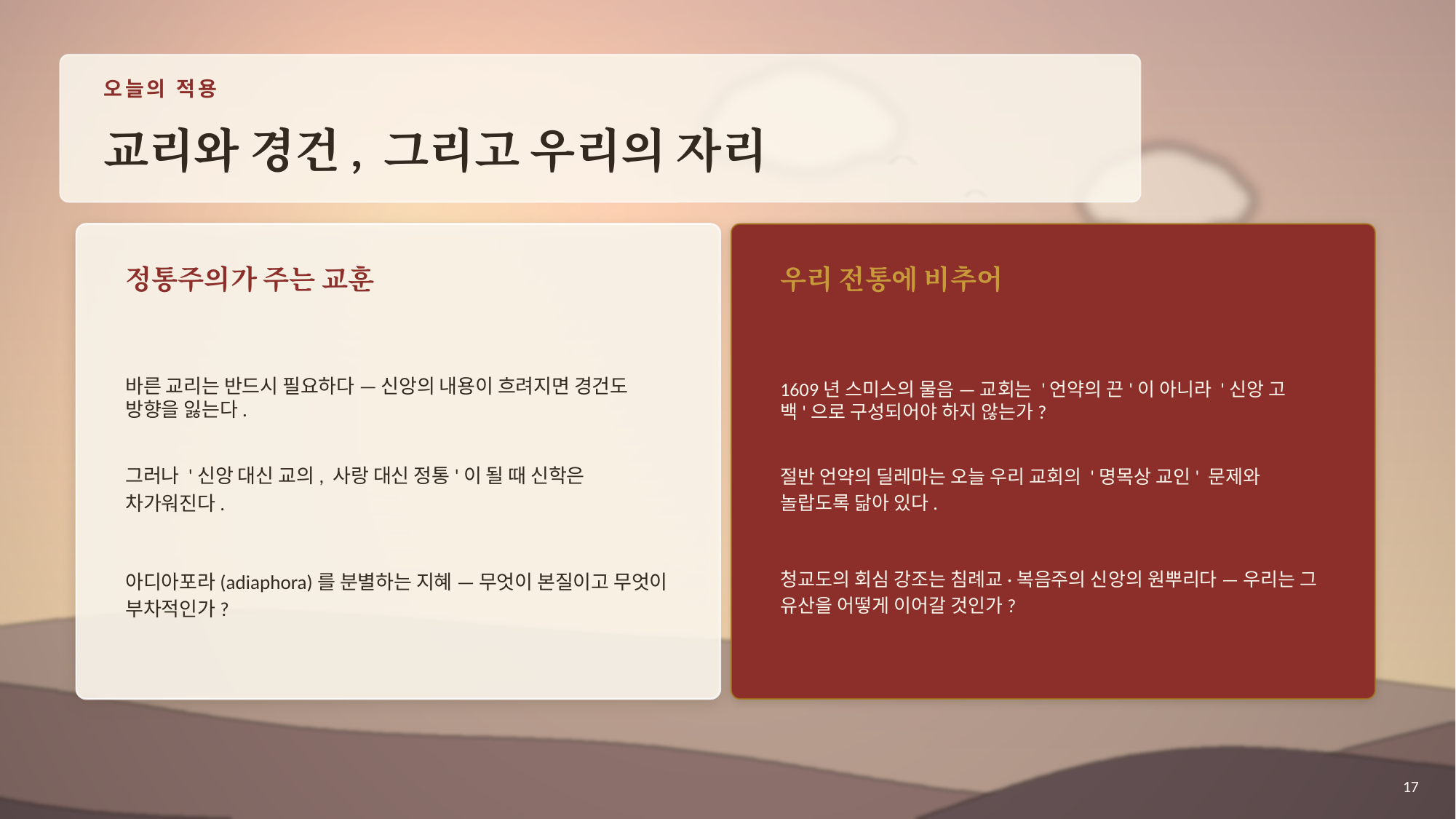

오늘의 적용
교리와 경건, 그리고 우리의 자리

정통주의가 주는 교훈
우리 전통에 비추어
바른 교리는 반드시 필요하다 — 신앙의 내용이 흐려지면 경건도 방향을 잃는다.

그러나 '신앙 대신 교의, 사랑 대신 정통'이 될 때 신학은 차가워진다.

아디아포라(adiaphora)를 분별하는 지혜 — 무엇이 본질이고 무엇이 부차적인가?
1609년 스미스의 물음 — 교회는 '언약의 끈'이 아니라 '신앙 고백'으로 구성되어야 하지 않는가?

절반 언약의 딜레마는 오늘 우리 교회의 '명목상 교인' 문제와 놀랍도록 닮아 있다.

청교도의 회심 강조는 침례교·복음주의 신앙의 원뿌리다 — 우리는 그 유산을 어떻게 이어갈 것인가?
17